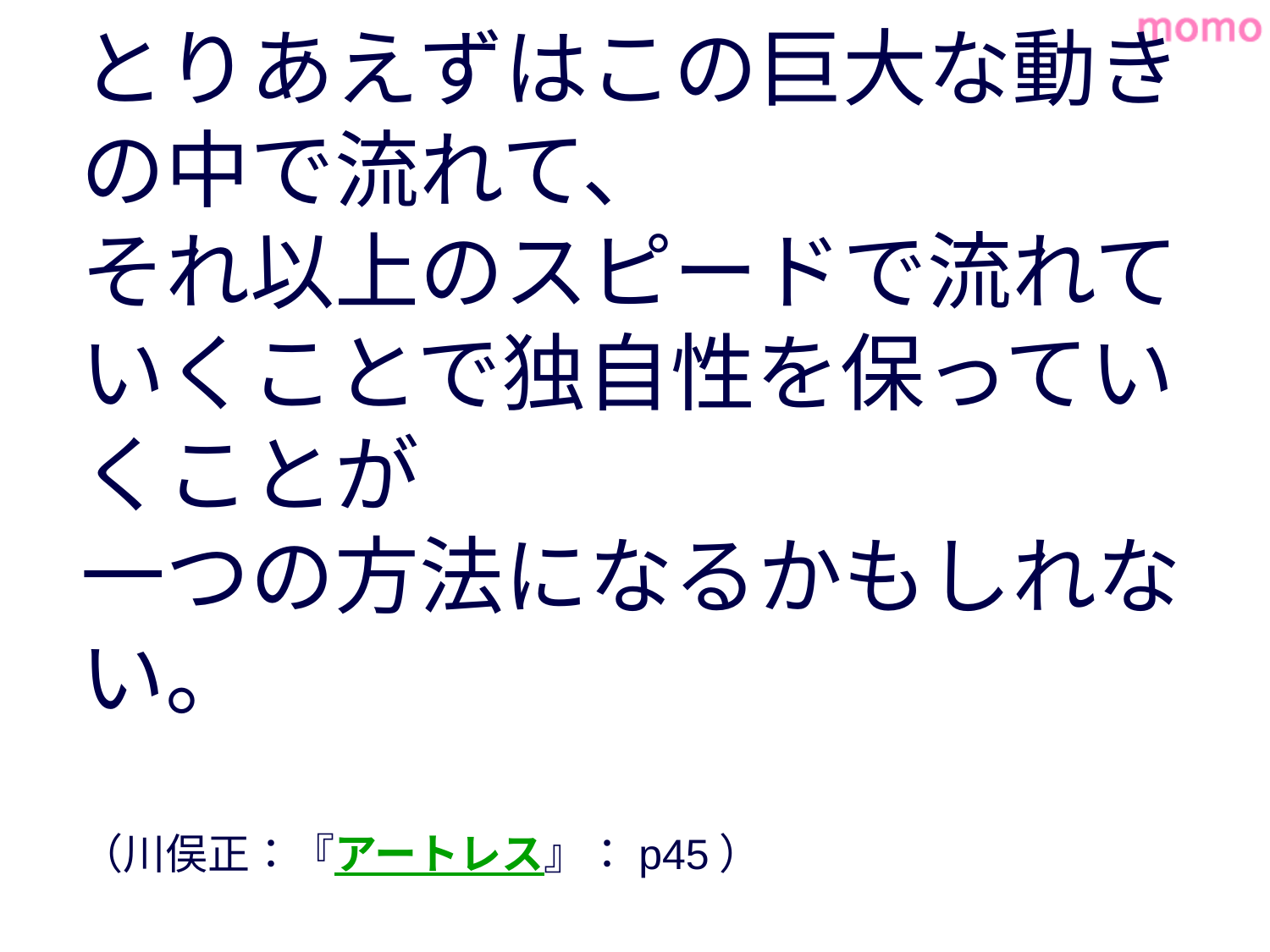

# とりあえずはこの巨大な動きの中で流れて、 それ以上のスピードで流れていくことで独自性を保っていくことが 一つの方法になるかもしれない。 （川俣正：『アートレス』：p45）